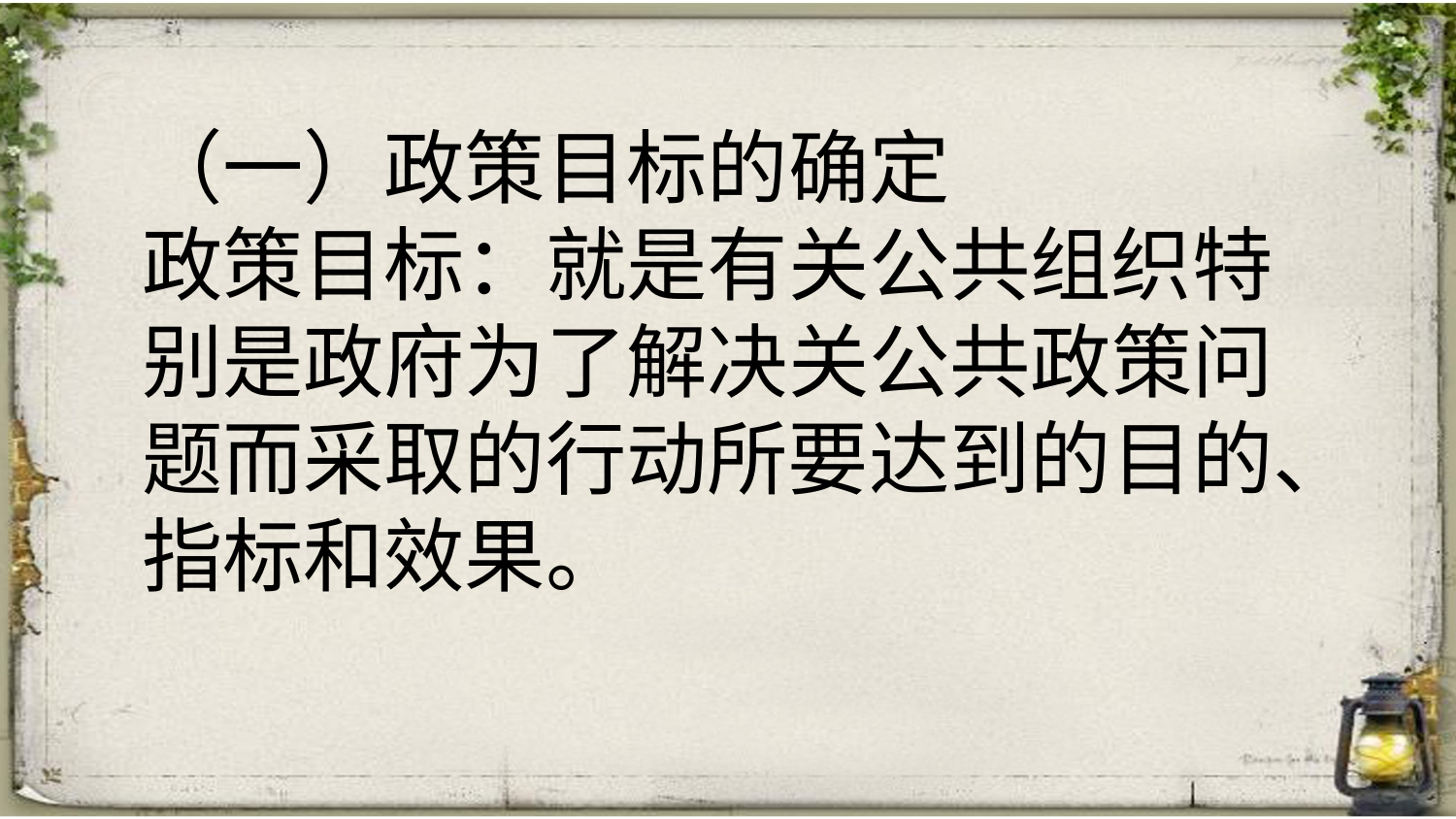

（一）政策目标的确定
政策目标：就是有关公共组织特别是政府为了解决关公共政策问题而采取的行动所要达到的目的、指标和效果。